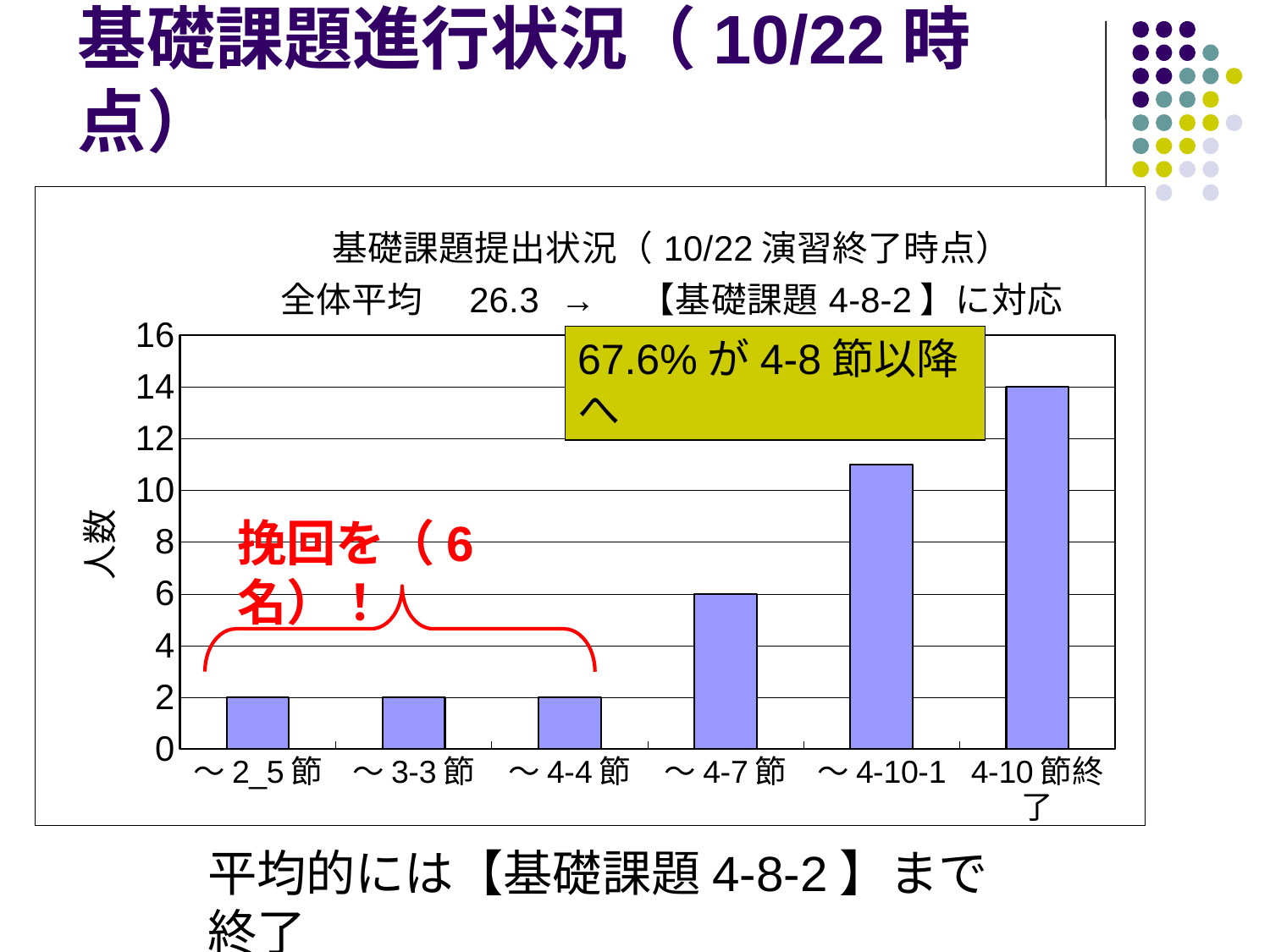

# 基礎課題進行状況（10/22時点）

### Chart: 基礎課題提出状況（10/22演習終了時点）
全体平均　26.3  →　【基礎課題4-8-2】に対応

| Category |  |
|---|---|
| ～2_5節 | 2.0 |
| ～3-3節 | 2.0 |
| ～4-4節 | 2.0 |
| ～4-7節 | 6.0 |
| ～4-10-1 | 11.0 |
| 4-10節終了 | 14.0 |
67.6%が4-8節以降へ

挽回を（6名）！
平均的には【基礎課題4-8-2】まで終了